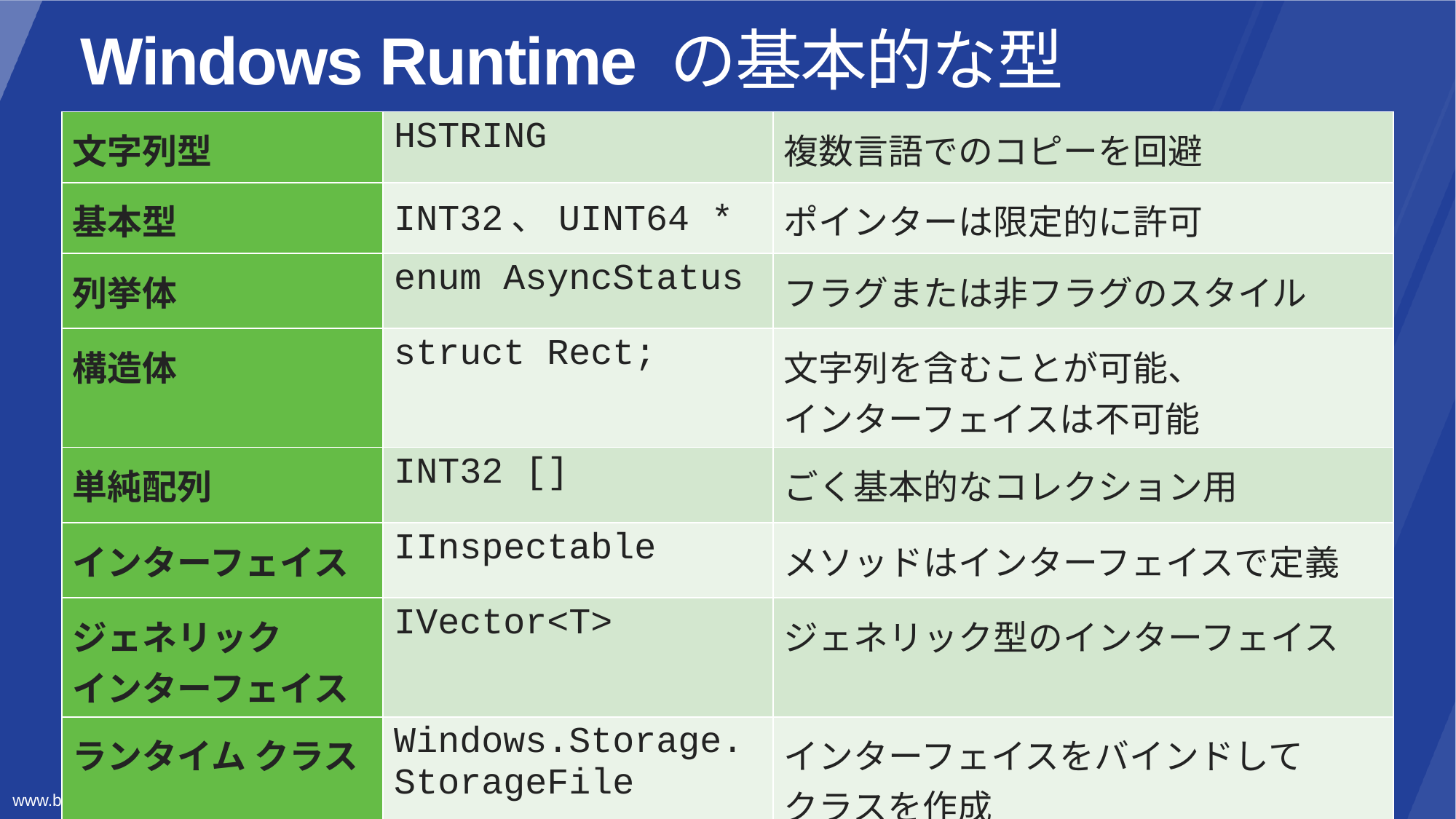

# Windows Runtime の基本的な型
| 文字列型 | HSTRING | 複数言語でのコピーを回避 |
| --- | --- | --- |
| 基本型 | INT32、UINT64 \* | ポインターは限定的に許可 |
| 列挙体 | enum AsyncStatus | フラグまたは非フラグのスタイル |
| 構造体 | struct Rect; | 文字列を含むことが可能、 インターフェイスは不可能 |
| 単純配列 | INT32 [] | ごく基本的なコレクション用 |
| インターフェイス | IInspectable | メソッドはインターフェイスで定義 |
| ジェネリック インターフェイス | IVector<T> | ジェネリック型のインターフェイス |
| ランタイム クラス | Windows.Storage.StorageFile | インターフェイスをバインドして クラスを作成 |